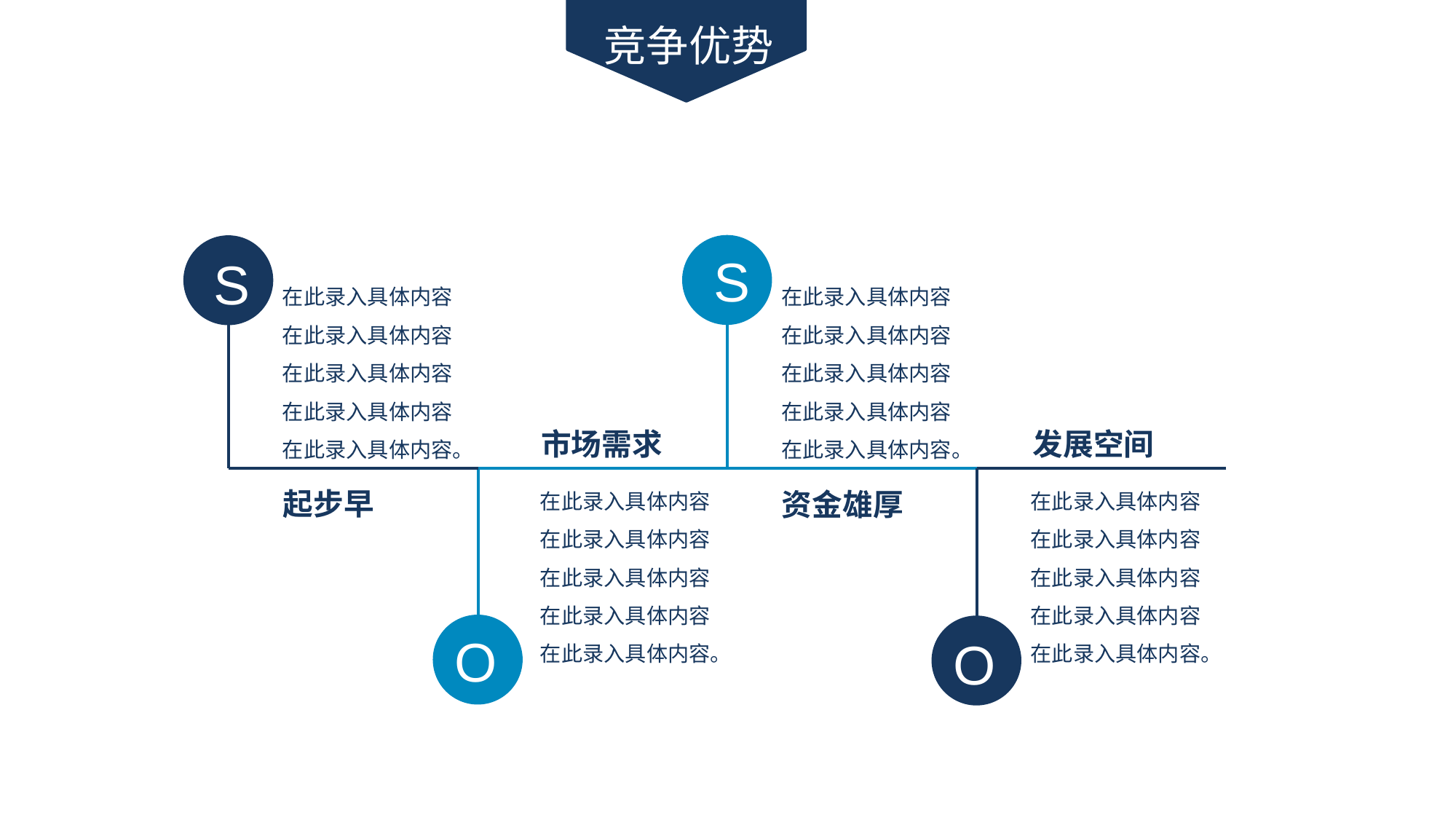

竞争优势

S

S
在此录入具体内容在此录入具体内容在此录入具体内容在此录入具体内容在此录入具体内容。
在此录入具体内容在此录入具体内容在此录入具体内容在此录入具体内容在此录入具体内容。
市场需求
发展空间
起步早
资金雄厚
在此录入具体内容在此录入具体内容在此录入具体内容在此录入具体内容在此录入具体内容。
在此录入具体内容在此录入具体内容在此录入具体内容在此录入具体内容在此录入具体内容。

O

O